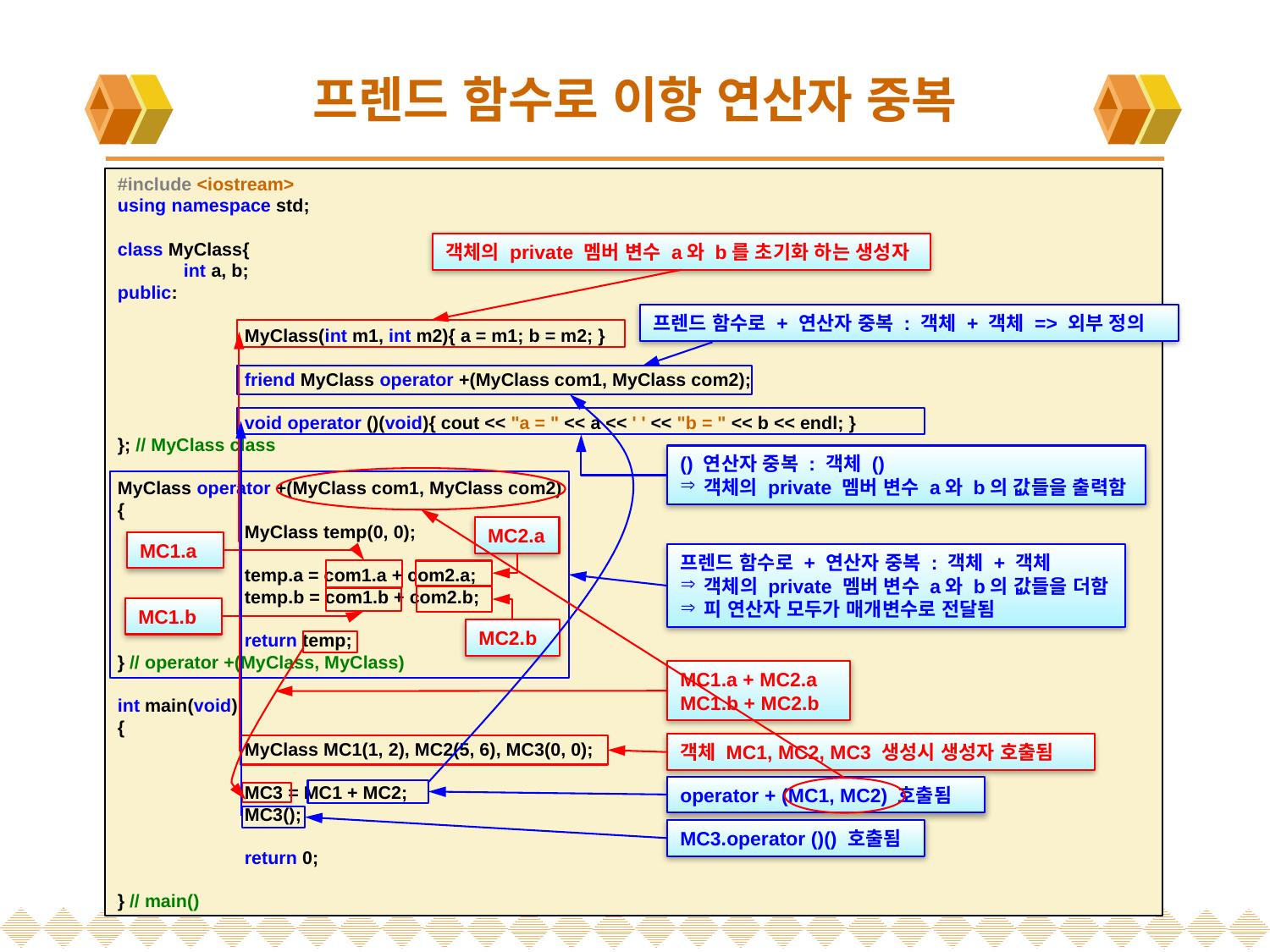

# 프렌드 함수로 이항 연산자 중복
#include <iostream>
using namespace std;

class MyClass{
             int a, b;
public:

	MyClass(int m1, int m2){ a = m1; b = m2; }

	friend MyClass operator +(MyClass com1, MyClass com2);

	void operator ()(void){ cout << "a = " << a << ' ' << "b = " << b << endl; }
}; // MyClass class

MyClass operator +(MyClass com1, MyClass com2)
{
	MyClass temp(0, 0);

	temp.a = com1.a + com2.a;
	temp.b = com1.b + com2.b;

	return temp;
} // operator +(MyClass, MyClass)

int main(void)
{
	MyClass MC1(1, 2), MC2(5, 6), MC3(0, 0);

	MC3 = MC1 + MC2;
	MC3();

	return 0;

} // main()
객체의 private 멤버 변수 a와 b를 초기화 하는 생성자
프렌드 함수로 + 연산자 중복 : 객체 + 객체 => 외부 정의

() 연산자 중복 : 객체 ()
객체의 private 멤버 변수 a와 b의 값들을 출력함

MC2.a
MC1.a
프렌드 함수로 + 연산자 중복 : 객체 + 객체
객체의 private 멤버 변수 a와 b의 값들을 더함
피 연산자 모두가 매개변수로 전달됨

MC1.b
MC2.b

MC1.a + MC2.a
MC1.b + MC2.b
객체 MC1, MC2, MC3 생성시 생성자 호출됨

operator + (MC1, MC2) 호출됨

MC3.operator ()() 호출됨